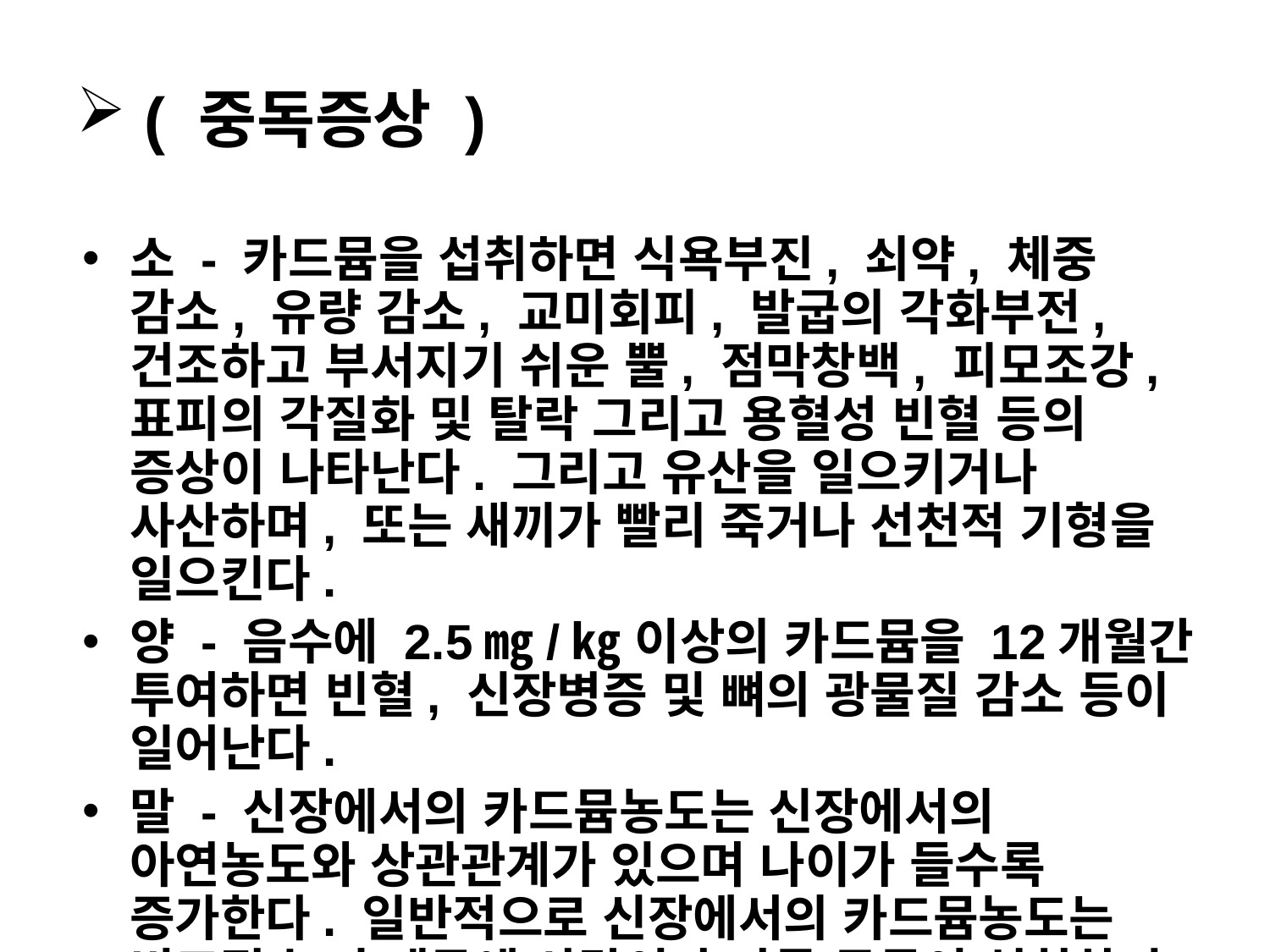

# ( 중독증상 )
소 - 카드뮴을 섭취하면 식욕부진, 쇠약, 체중 감소, 유량 감소, 교미회피, 발굽의 각화부전, 건조하고 부서지기 쉬운 뿔, 점막창백, 피모조강, 표피의 각질화 및 탈락 그리고 용혈성 빈혈 등의 증상이 나타난다. 그리고 유산을 일으키거나 사산하며, 또는 새끼가 빨리 죽거나 선천적 기형을 일으킨다.
양 - 음수에 2.5㎎/㎏ 이상의 카드뮴을 12개월간 투여하면 빈혈, 신장병증 및 뼈의 광물질 감소 등이 일어난다.
말 - 신장에서의 카드뮴농도는 신장에서의 아연농도와 상관관계가 있으며 나이가 들수록 증가한다. 일반적으로 신장에서의 카드뮴농도는 비교적 높기 때문에 사람이나 다른 동물이 섭취하지 않도록 하여야 한다